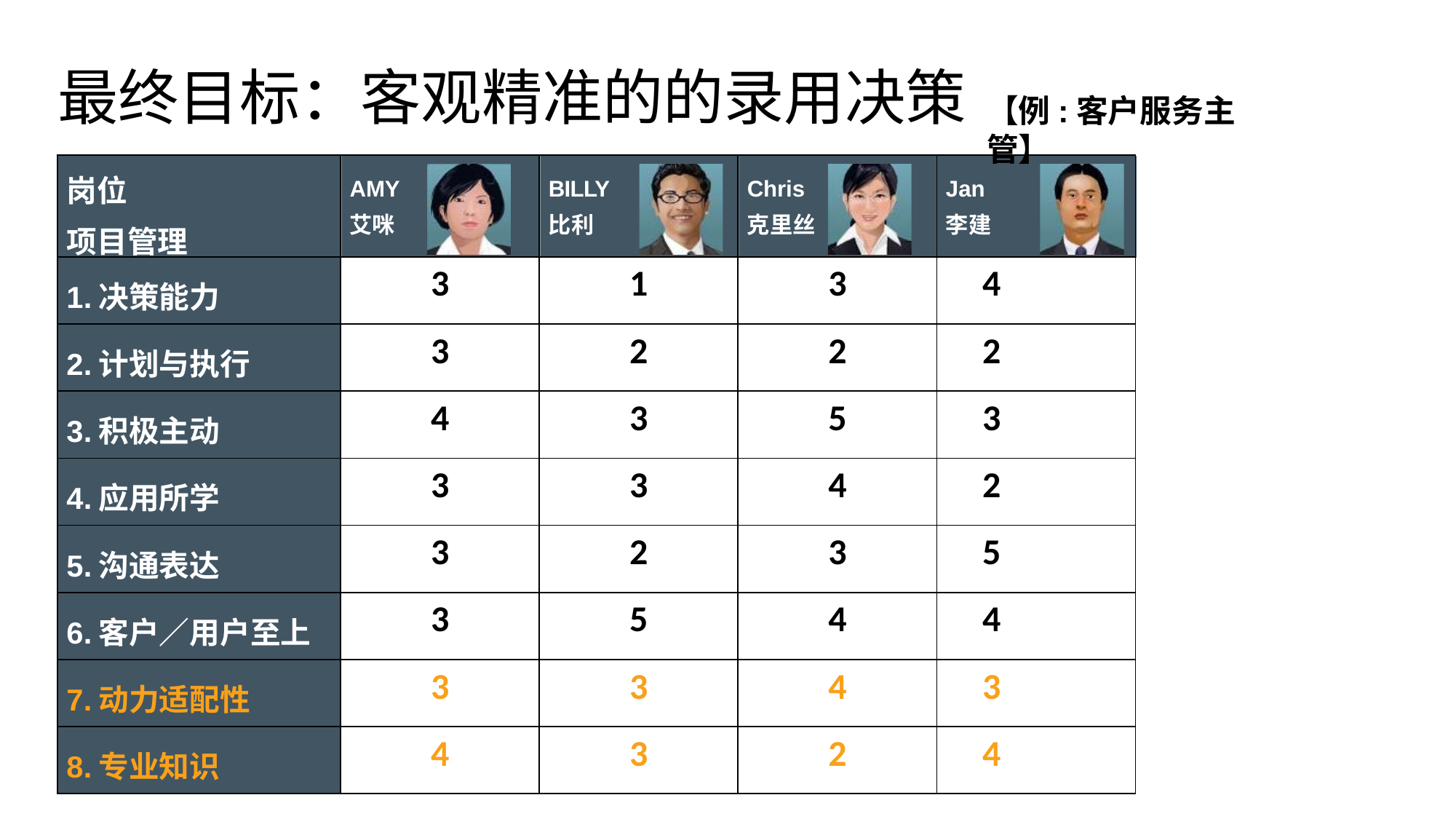

# 最终目标：客观精准的的录用决策
【例:客户服务主管】
| 岗位 项目管理 | AMY 艾咪 | BILLY 比利 | Chris 克里丝 | Jan 李建 |
| --- | --- | --- | --- | --- |
| 1.决策能力 | 3 | 1 | 3 | 4 |
| 2.计划与执行 | 3 | 2 | 2 | 2 |
| 3.积极主动 | 4 | 3 | 5 | 3 |
| 4.应用所学 | 3 | 3 | 4 | 2 |
| 5.沟通表达 | 3 | 2 | 3 | 5 |
| 6.客户／用户至上 | 3 | 5 | 4 | 4 |
| 7.动力适配性 | 3 | 3 | 4 | 3 |
| 8.专业知识 | 4 | 3 | 2 | 4 |